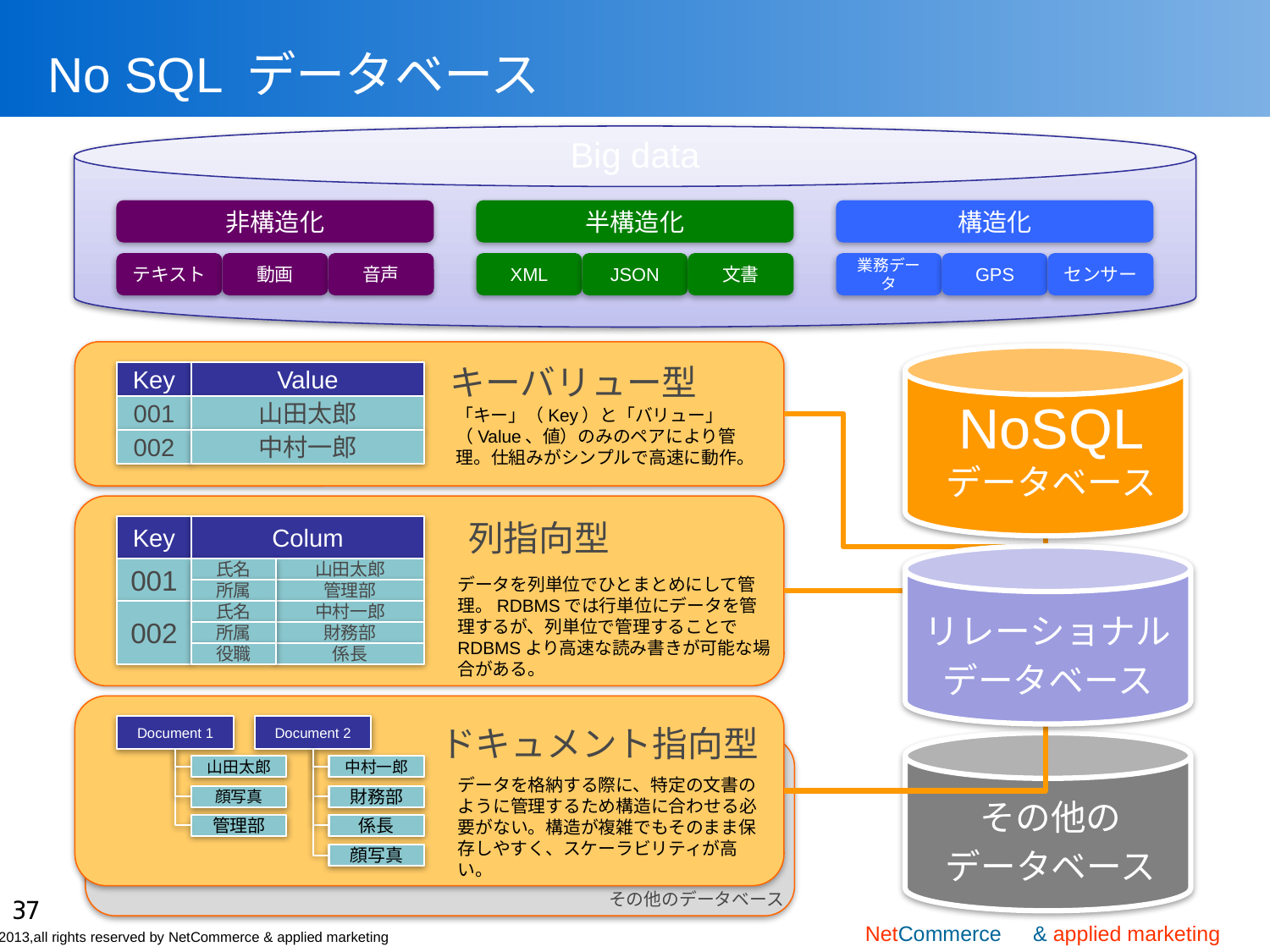

# No SQL データベース

Big data
非構造化
半構造化
構造化
テキスト
動画
音声
XML
JSON
文書
業務データ
GPS
センサー

キーバリュー型
Key
Value
001
山田太郎
「キー」（Key）と「バリュー」（Value、値）のみのペアにより管理。仕組みがシンプルで高速に動作。
002
中村一郎

NoSQL
データベース

列指向型
Key
Colum
001
氏名
山田太郎
データを列単位でひとまとめにして管理。RDBMSでは行単位にデータを管理するが、列単位で管理することでRDBMSより高速な読み書きが可能な場合がある。
所属
管理部
002
氏名
中村一郎
所属
財務部
役職
係長

Document 1
Document 2
ドキュメント指向型

山田太郎
中村一郎
データを格納する際に、特定の文書のように管理するため構造に合わせる必要がない。構造が複雑でもそのまま保存しやすく、スケーラビリティが高い。
顔写真
財務部
管理部
係長
顔写真
その他のデータベース

リレーショナル
データベース

その他の
データベース
37